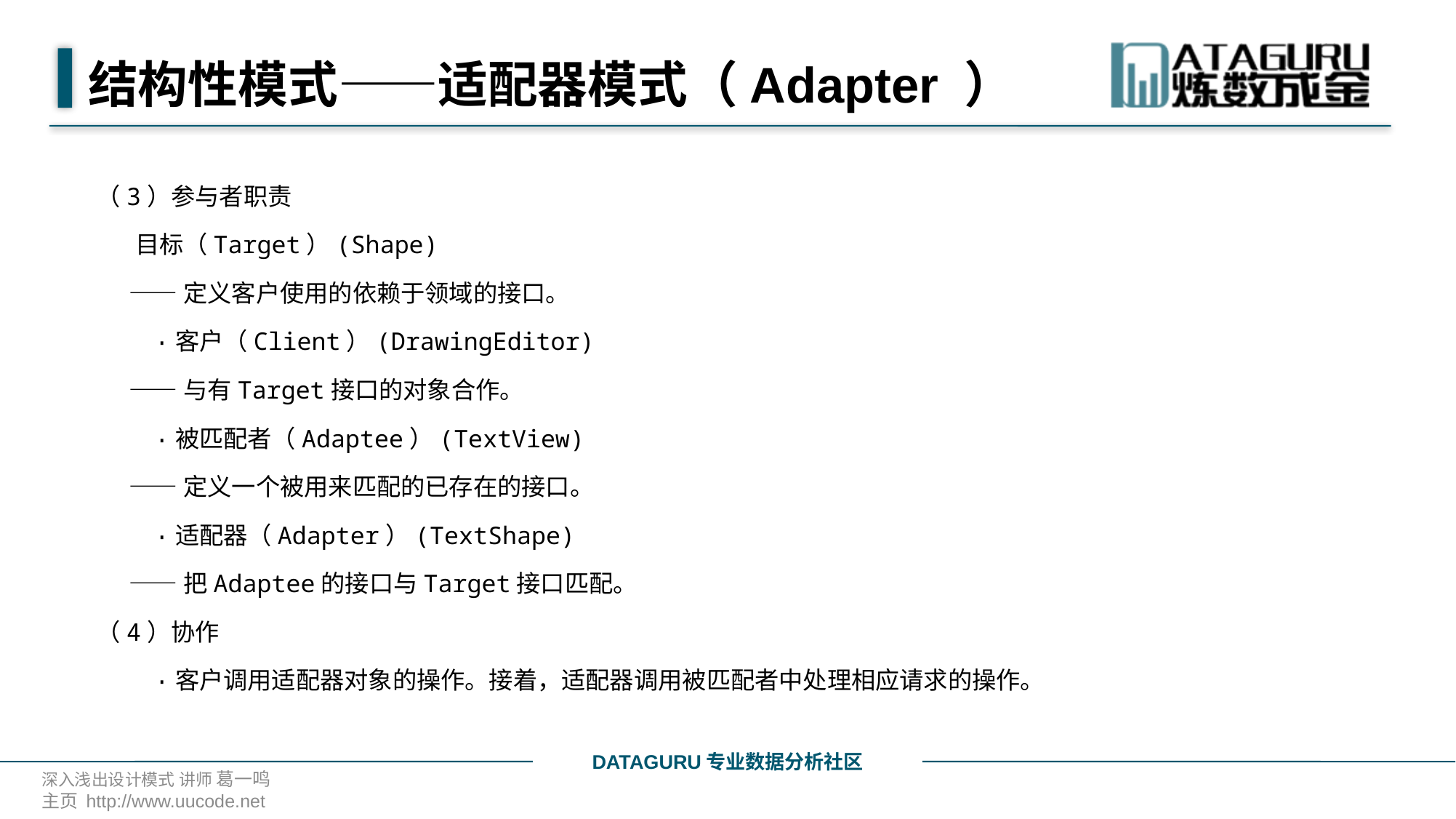

# 结构性模式——适配器模式（Adapter ）
（3）参与者职责
      目标（Target）(Shape)
      ——定义客户使用的依赖于领域的接口。
    ·客户（Client）(DrawingEditor)
      ——与有Target接口的对象合作。
    ·被匹配者（Adaptee）(TextView)
      ——定义一个被用来匹配的已存在的接口。
    ·适配器（Adapter）(TextShape)
      ——把Adaptee的接口与Target接口匹配。
（4）协作
    ·客户调用适配器对象的操作。接着，适配器调用被匹配者中处理相应请求的操作。